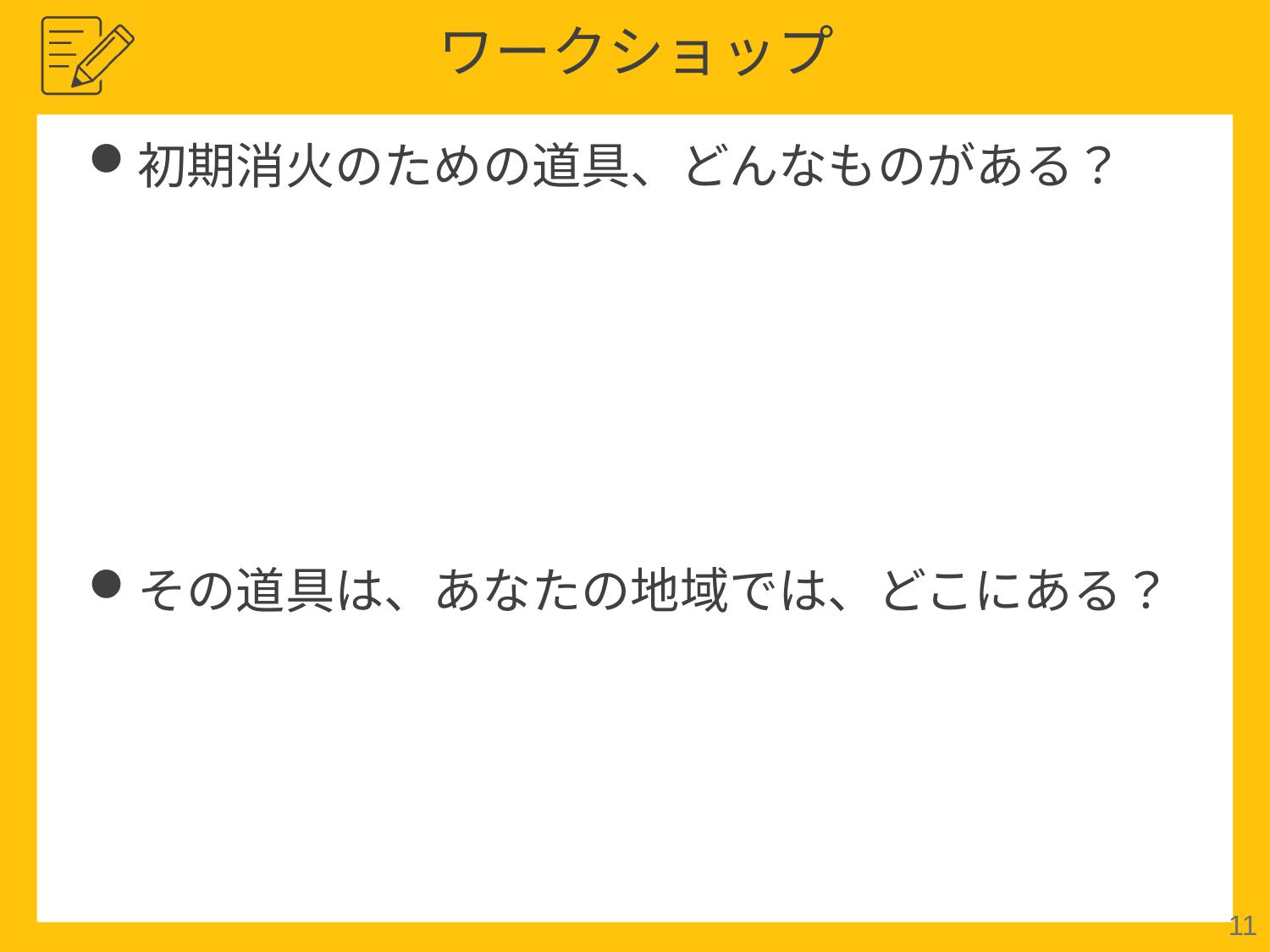

ワークショップ
初期消火のための道具、どんなものがある？

その道具は、あなたの地域では、どこにある？
初期消火の道具や、
それがどこにあるか書けるようなワークを想定
11